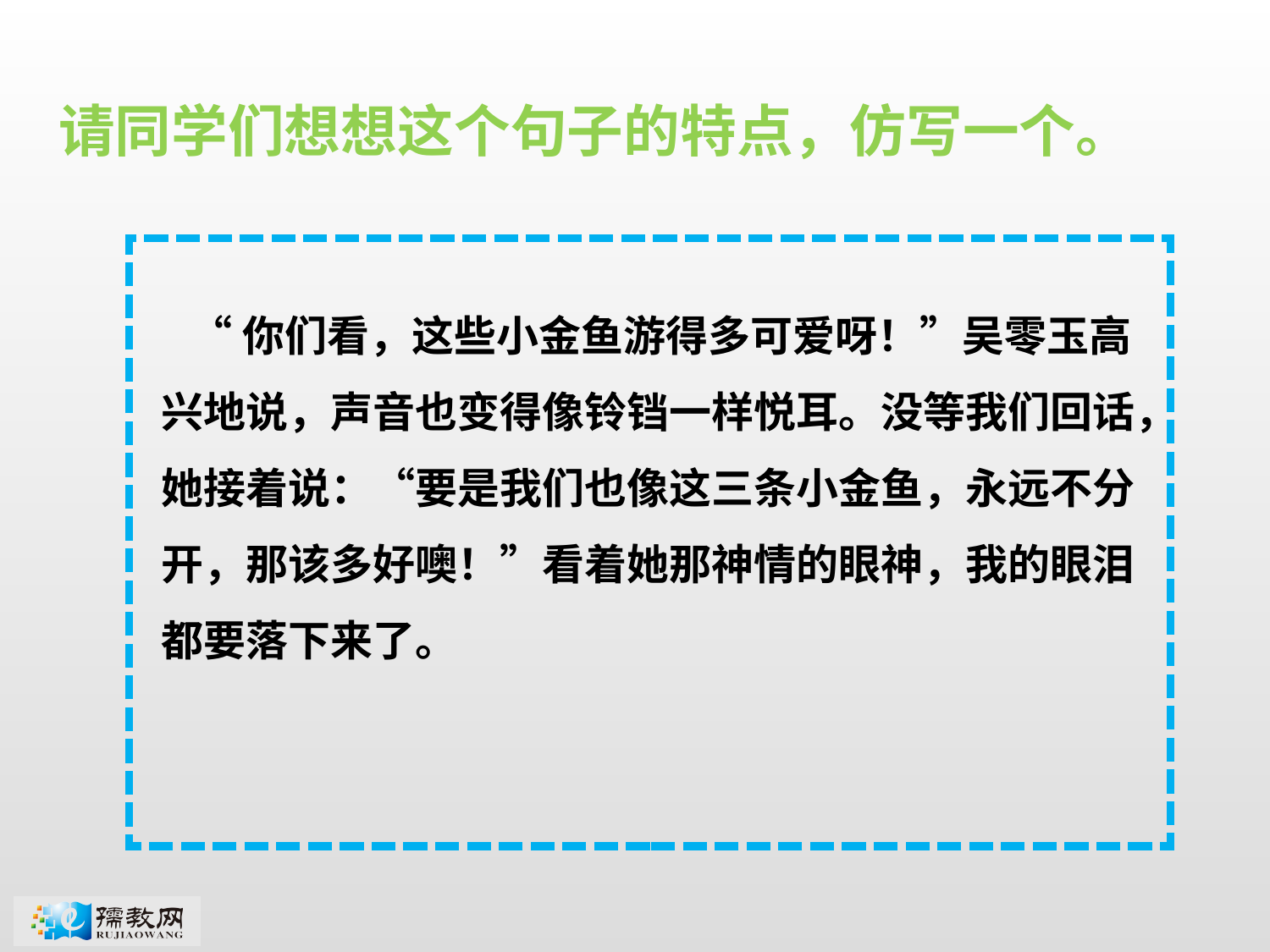

请同学们想想这个句子的特点，仿写一个。

   “你们看，这些小金鱼游得多可爱呀！”吴零玉高兴地说，声音也变得像铃铛一样悦耳。没等我们回话，她接着说：“要是我们也像这三条小金鱼，永远不分开，那该多好噢！”看着她那神情的眼神，我的眼泪都要落下来了。